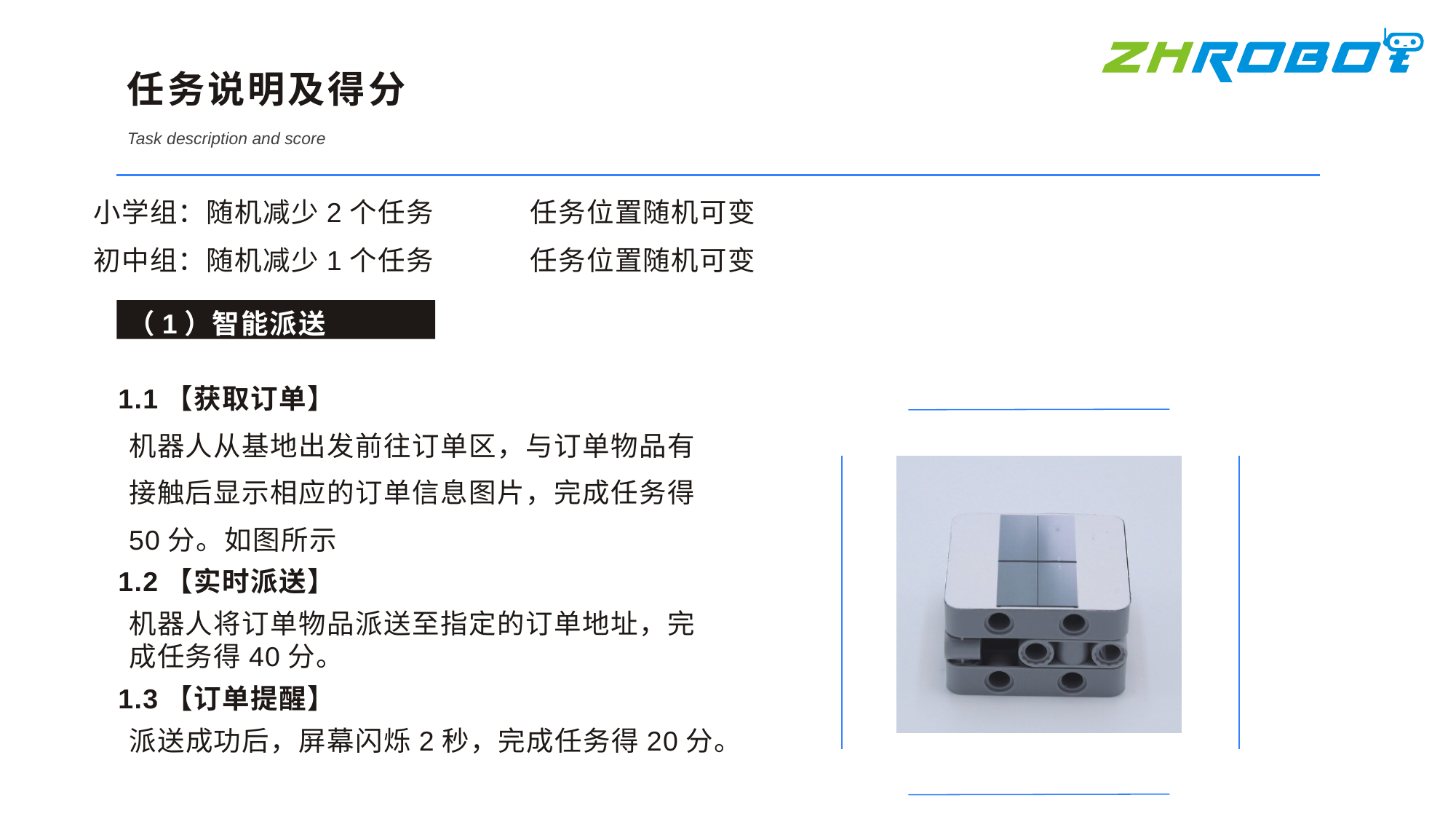

任务说明及得分
Task description and score
小学组：随机减少2个任务	任务位置随机可变
初中组：随机减少1个任务	任务位置随机可变

（1）智能派送
1.1【获取订单】
机器人从基地出发前往订单区，与订单物品有接触后显示相应的订单信息图片，完成任务得50分。如图所示
1.2【实时派送】
机器人将订单物品派送至指定的订单地址，完成任务得40分。
1.3【订单提醒】
派送成功后，屏幕闪烁2秒，完成任务得20分。